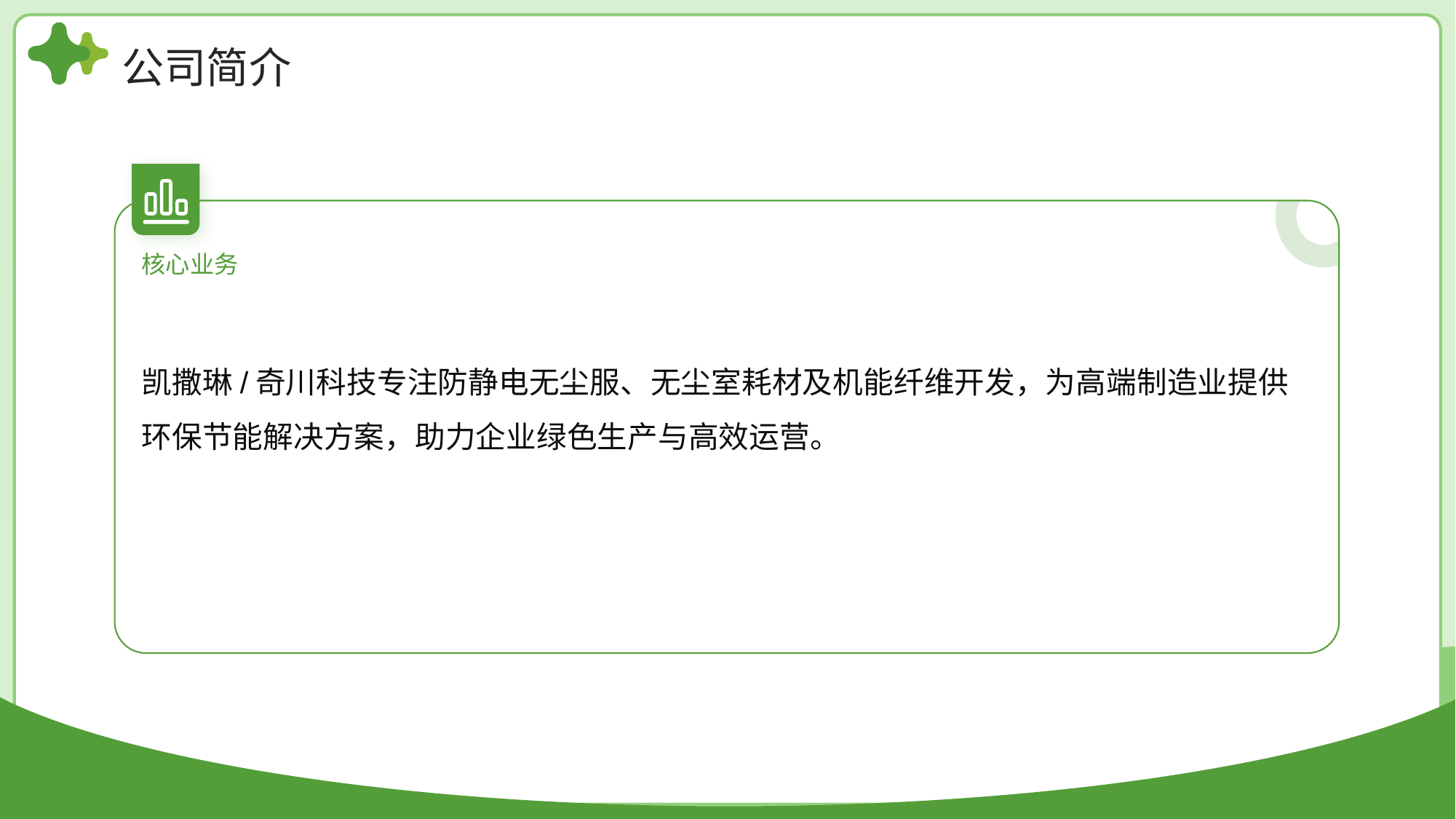

公司简介

核心业务
凯撒琳/奇川科技专注防静电无尘服、无尘室耗材及机能纤维开发，为高端制造业提供环保节能解决方案，助力企业绿色生产与高效运营。